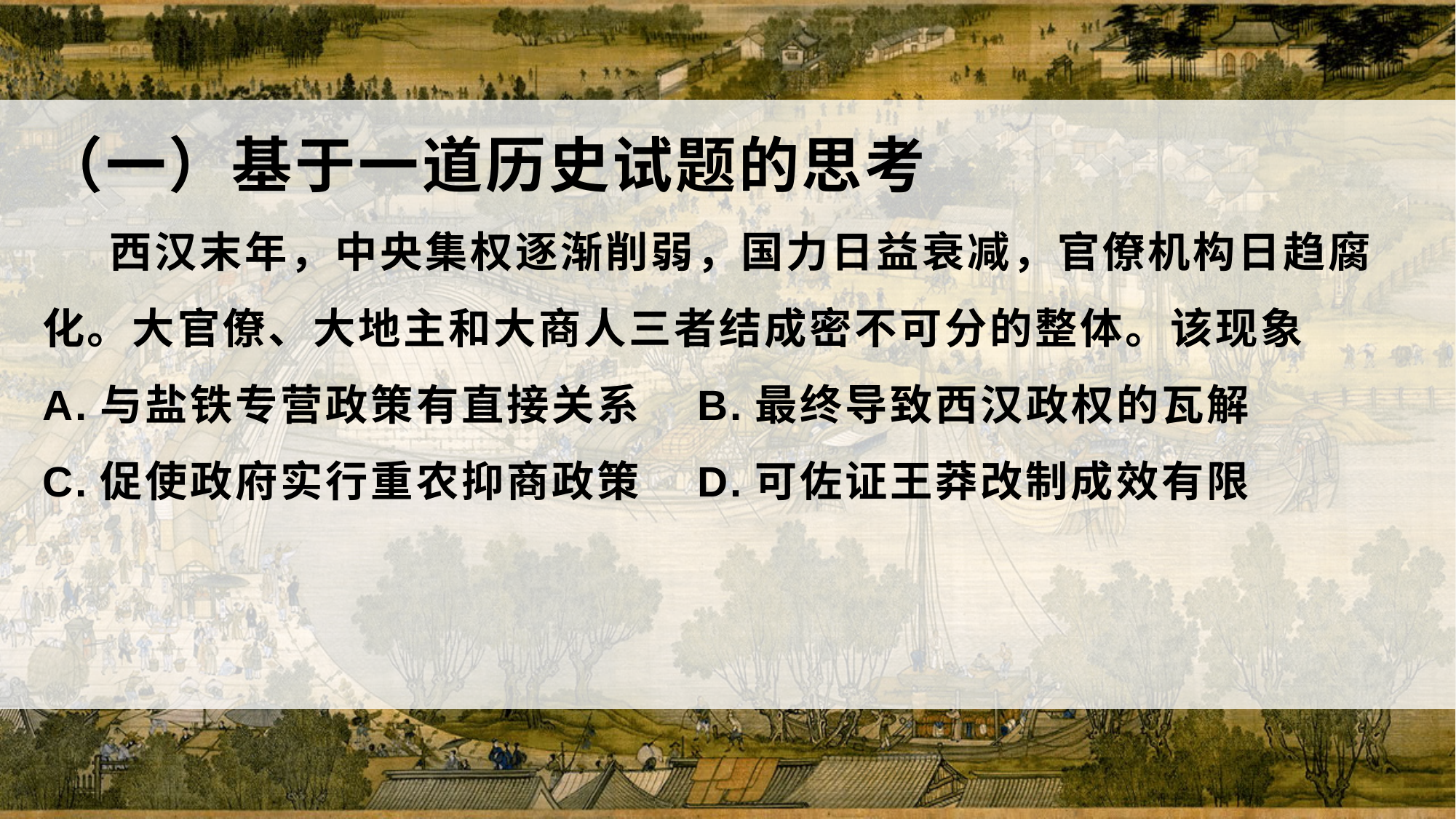

（一）基于一道历史试题的思考
      西汉末年，中央集权逐渐削弱，国力日益衰减，官僚机构日趋腐化。大官僚、大地主和大商人三者结成密不可分的整体。该现象
A.与盐铁专营政策有直接关系	B.最终导致西汉政权的瓦解
C.促使政府实行重农抑商政策	D.可佐证王莽改制成效有限